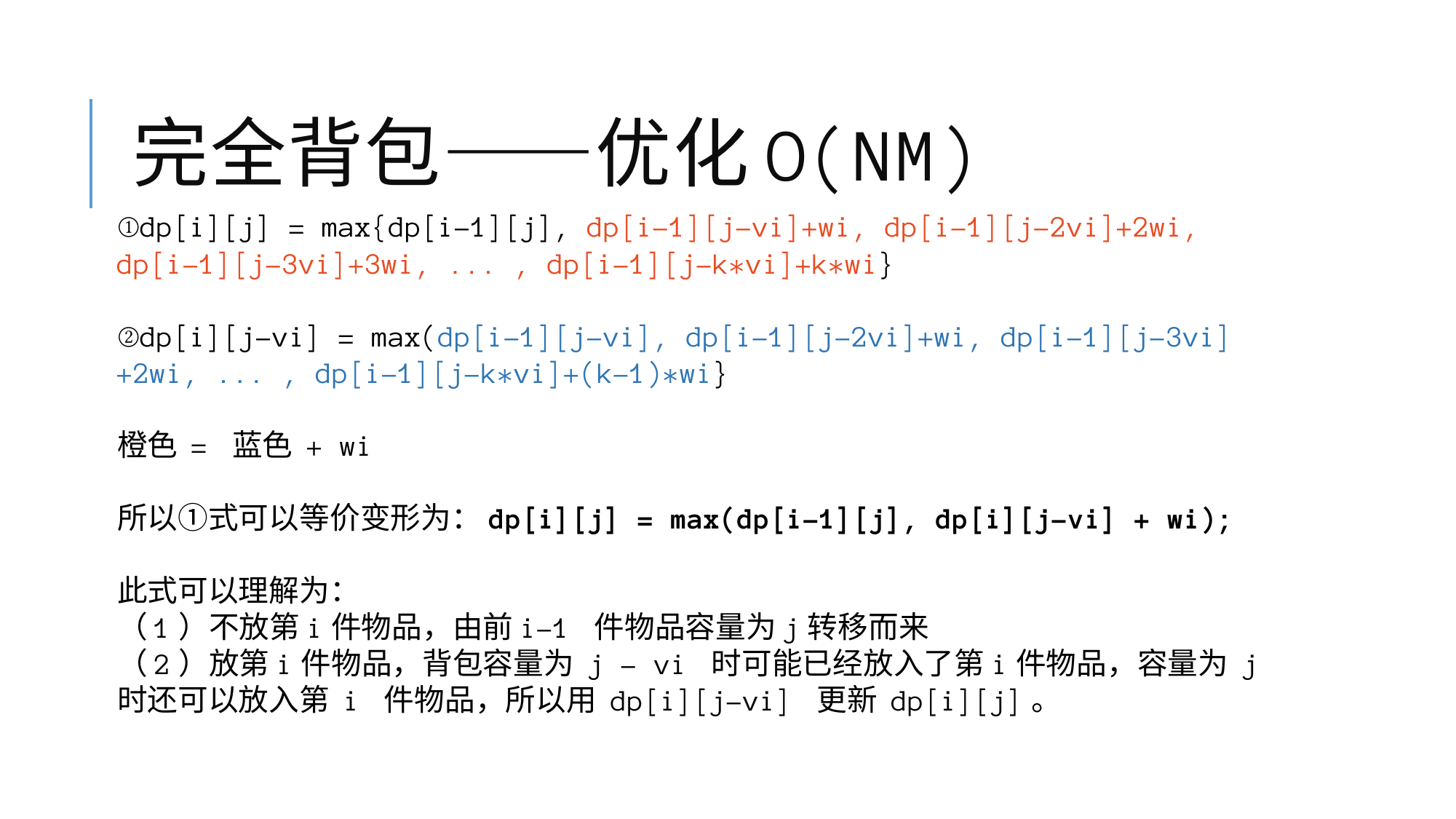

# 完全背包——优化O(nm)
①dp[i][j] = max{dp[i-1][j], dp[i-1][j-vi]+wi, dp[i-1][j-2vi]+2wi, dp[i-1][j-3vi]+3wi, ... , dp[i-1][j-k*vi]+k*wi}

②dp[i][j-vi] = max(dp[i-1][j-vi], dp[i-1][j-2vi]+wi, dp[i-1][j-3vi]+2wi, ... , dp[i-1][j-k*vi]+(k-1)*wi}

橙色 = 蓝色 + wi

所以①式可以等价变形为：dp[i][j] = max(dp[i-1][j], dp[i][j-vi] + wi);

此式可以理解为：
（1）不放第i件物品，由前i-1 件物品容量为j转移而来
（2）放第i件物品，背包容量为 j - vi 时可能已经放入了第i件物品，容量为 j 时还可以放入第 i 件物品，所以用 dp[i][j-vi] 更新 dp[i][j]。